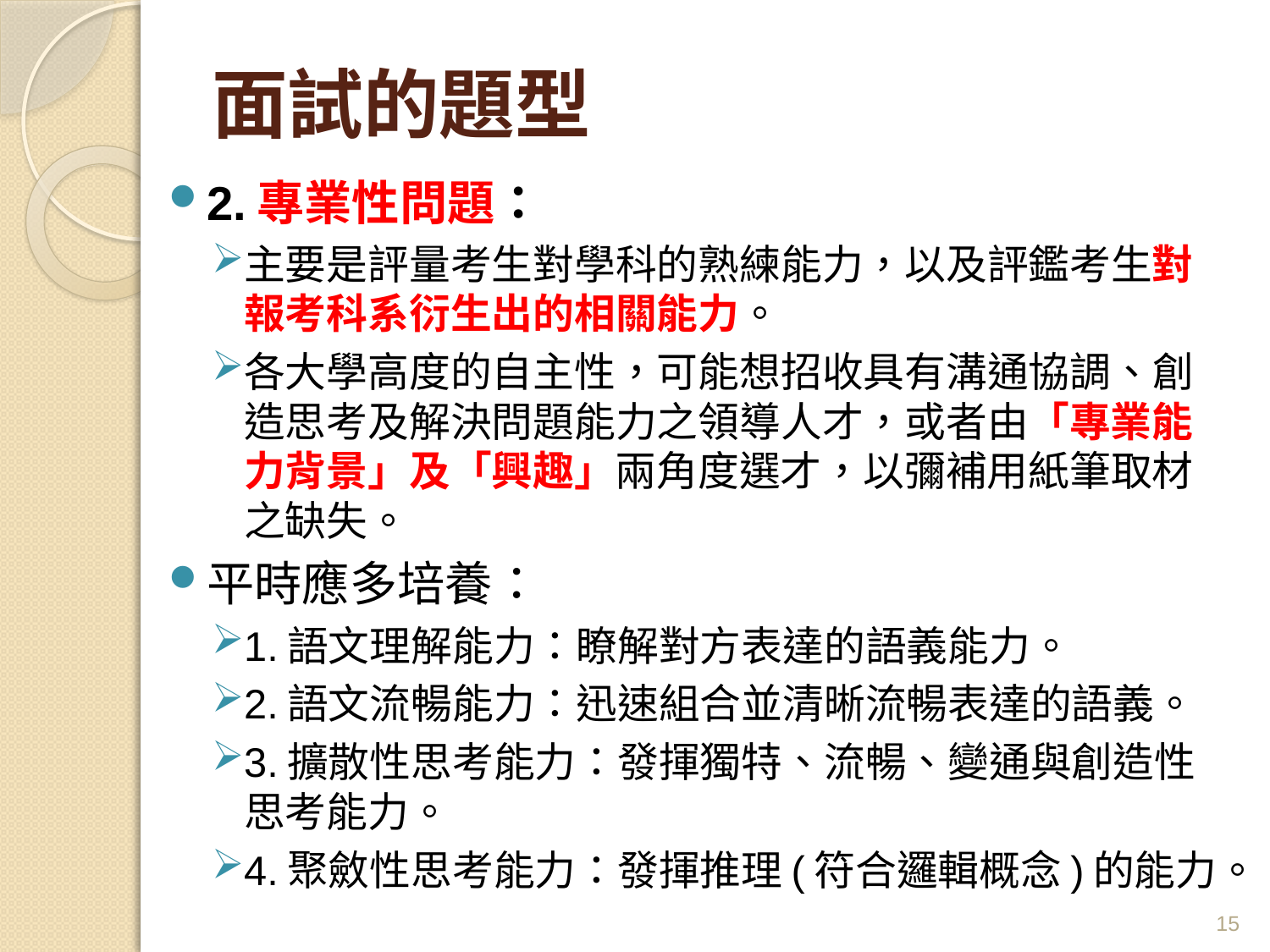

# 面試的題型
2.專業性問題：
主要是評量考生對學科的熟練能力，以及評鑑考生對報考科系衍生出的相關能力。
各大學高度的自主性，可能想招收具有溝通協調、創造思考及解決問題能力之領導人才，或者由「專業能力背景」及「興趣」兩角度選才，以彌補用紙筆取材之缺失。
平時應多培養：
1.語文理解能力：瞭解對方表達的語義能力。
2.語文流暢能力：迅速組合並清晰流暢表達的語義。
3.擴散性思考能力：發揮獨特、流暢、變通與創造性思考能力。
4.聚斂性思考能力：發揮推理(符合邏輯概念)的能力。
15